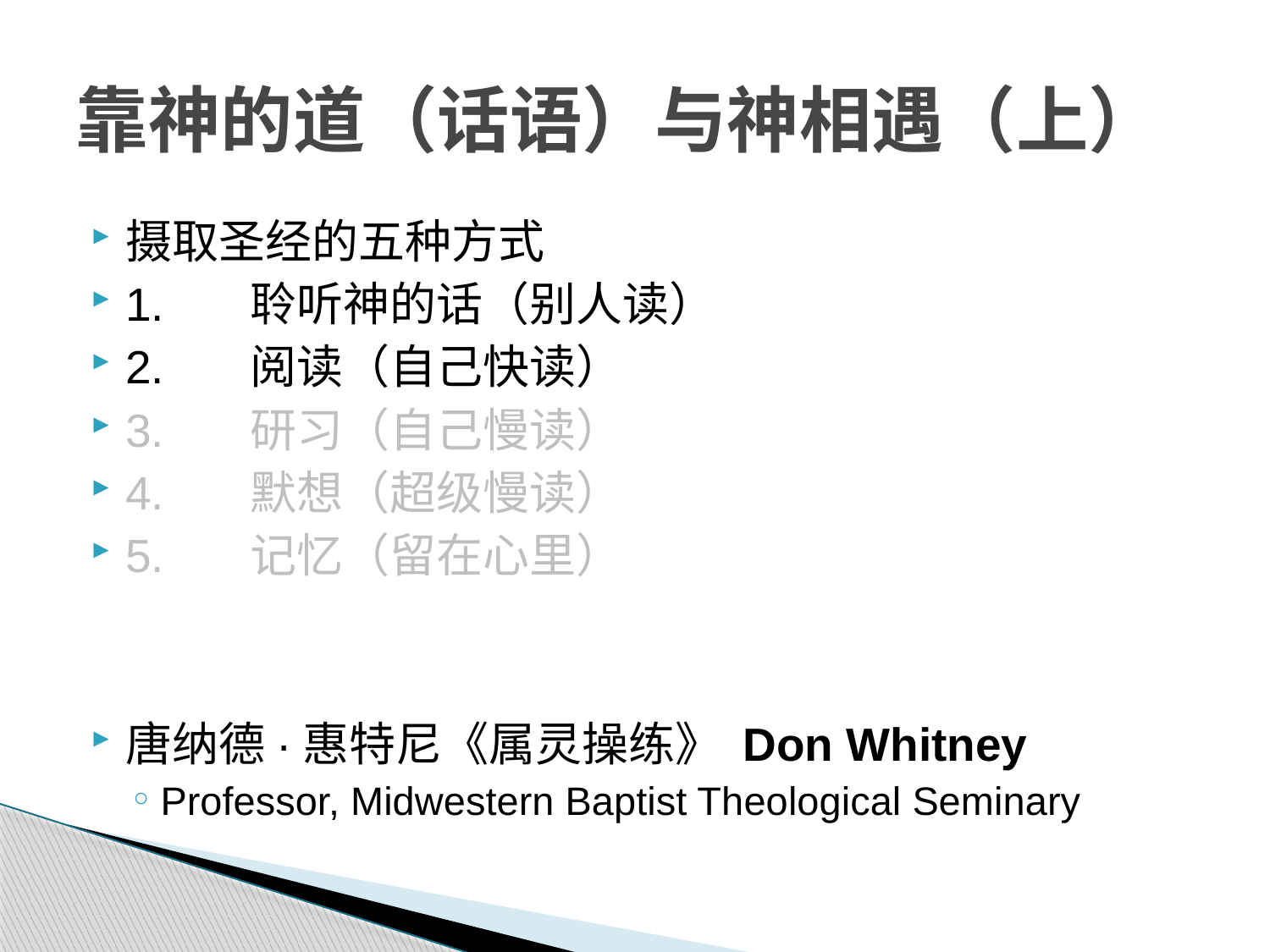

# 靠神的道（话语）与神相遇（上）
摄取圣经的五种方式
1.	聆听神的话（别人读）
2.	阅读（自己快读）
3.	研习（自己慢读）
4.	默想（超级慢读）
5.	记忆（留在心里）

唐纳德·惠特尼《属灵操练》 Don Whitney
Professor, Midwestern Baptist Theological Seminary